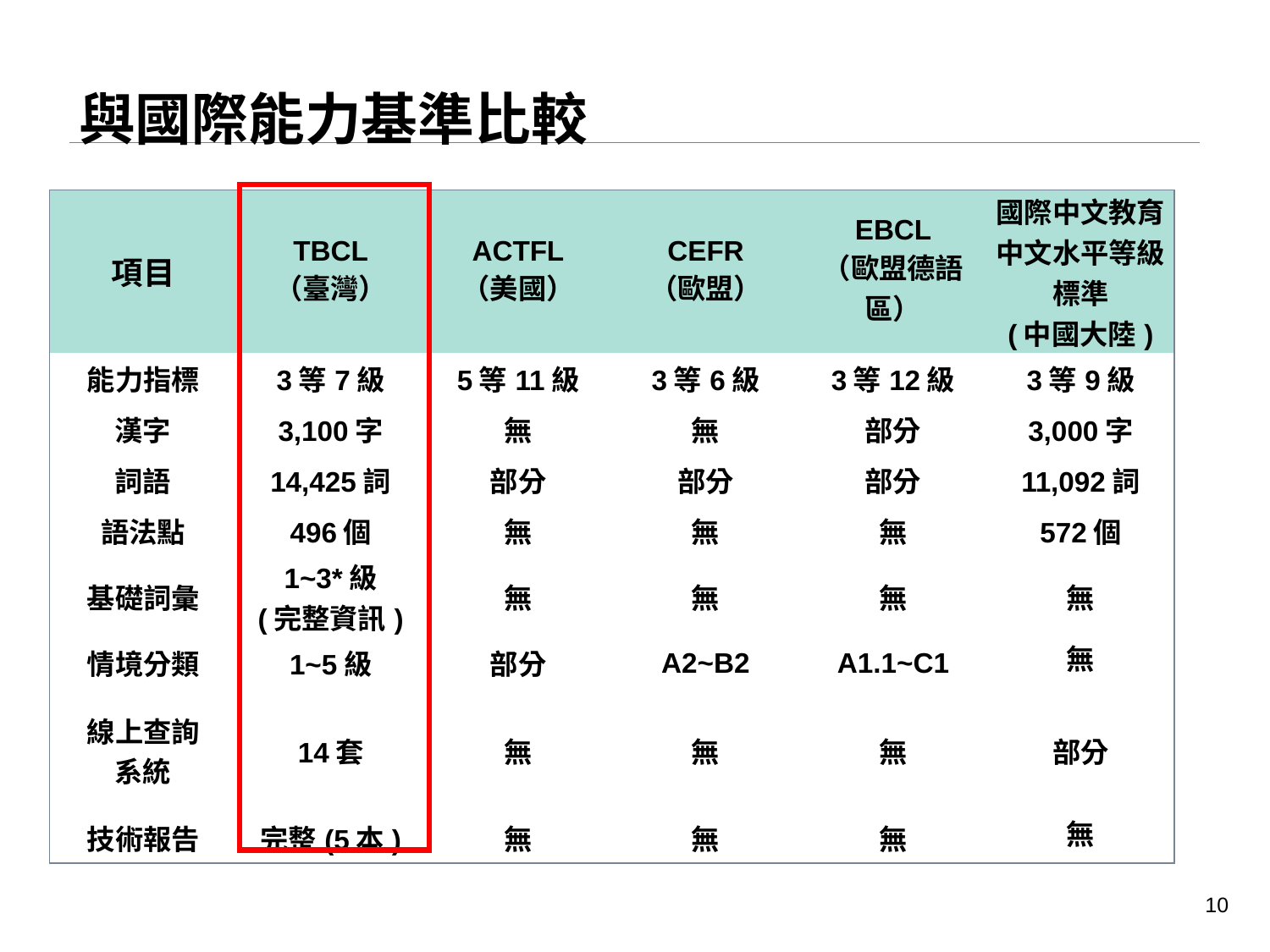

# 與國際能力基準比較

| 項目 | TBCL （臺灣） | ACTFL （美國） | CEFR （歐盟） | EBCL （歐盟德語區） | 國際中文教育 中文水平等級標準 (中國大陸) |
| --- | --- | --- | --- | --- | --- |
| 能力指標 | 3等7級 | 5等11級 | 3等6級 | 3等12級 | 3等9級 |
| 漢字 | 3,100字 | 無 | 無 | 部分 | 3,000字 |
| 詞語 | 14,425詞 | 部分 | 部分 | 部分 | 11,092詞 |
| 語法點 | 496個 | 無 | 無 | 無 | 572個 |
| 基礎詞彙 | 1~3\*級 (完整資訊) | 無 | 無 | 無 | 無 |
| 情境分類 | 1~5級 | 部分 | A2~B2 | A1.1~C1 | 無 |
| 線上查詢 系統 | 14套 | 無 | 無 | 無 | 部分 |
| 技術報告 | 完整(5本) | 無 | 無 | 無 | 無 |
10